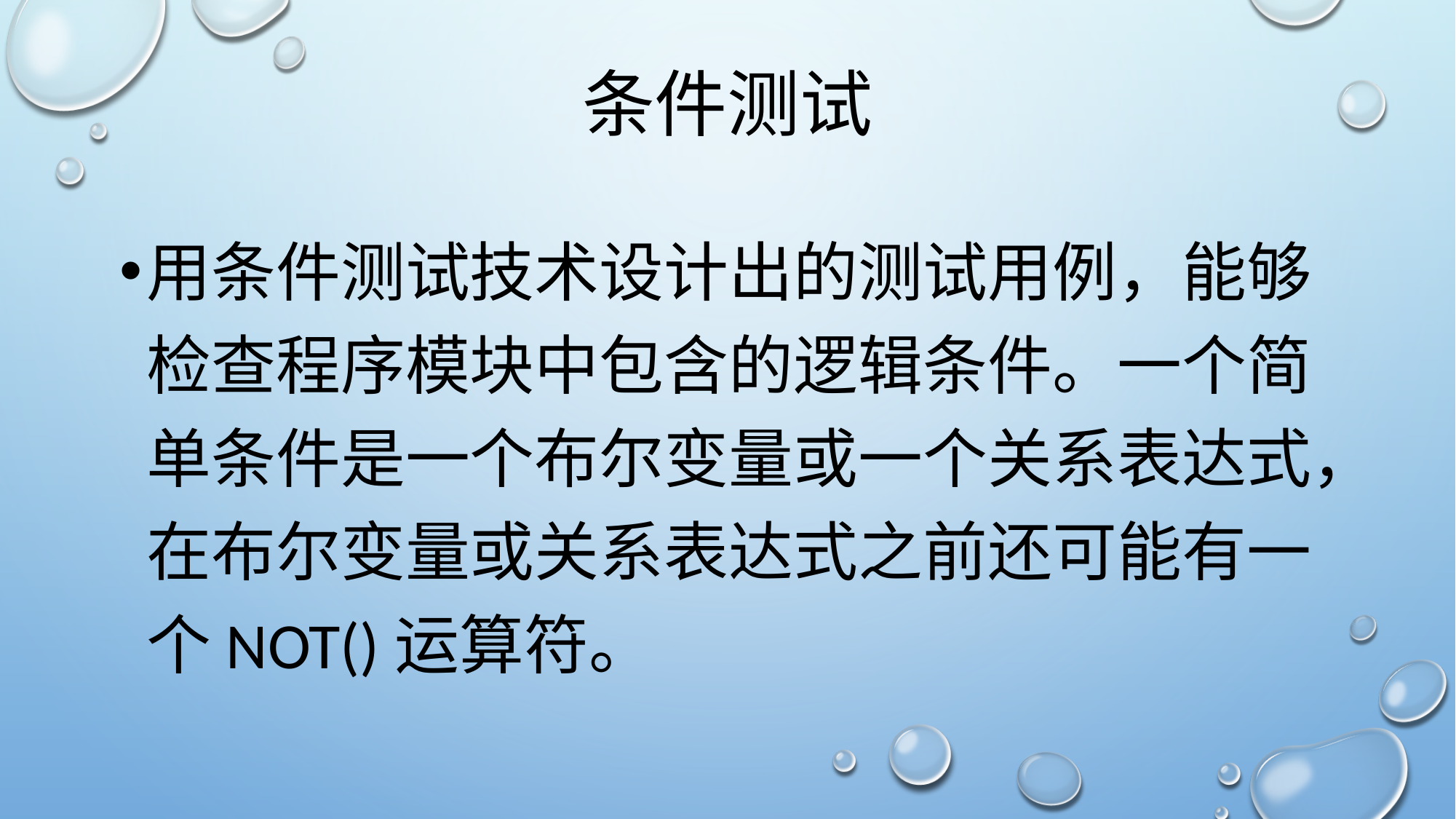

# 条件测试
用条件测试技术设计出的测试用例，能够检查程序模块中包含的逻辑条件。一个简单条件是一个布尔变量或一个关系表达式，在布尔变量或关系表达式之前还可能有一个NOT()运算符。